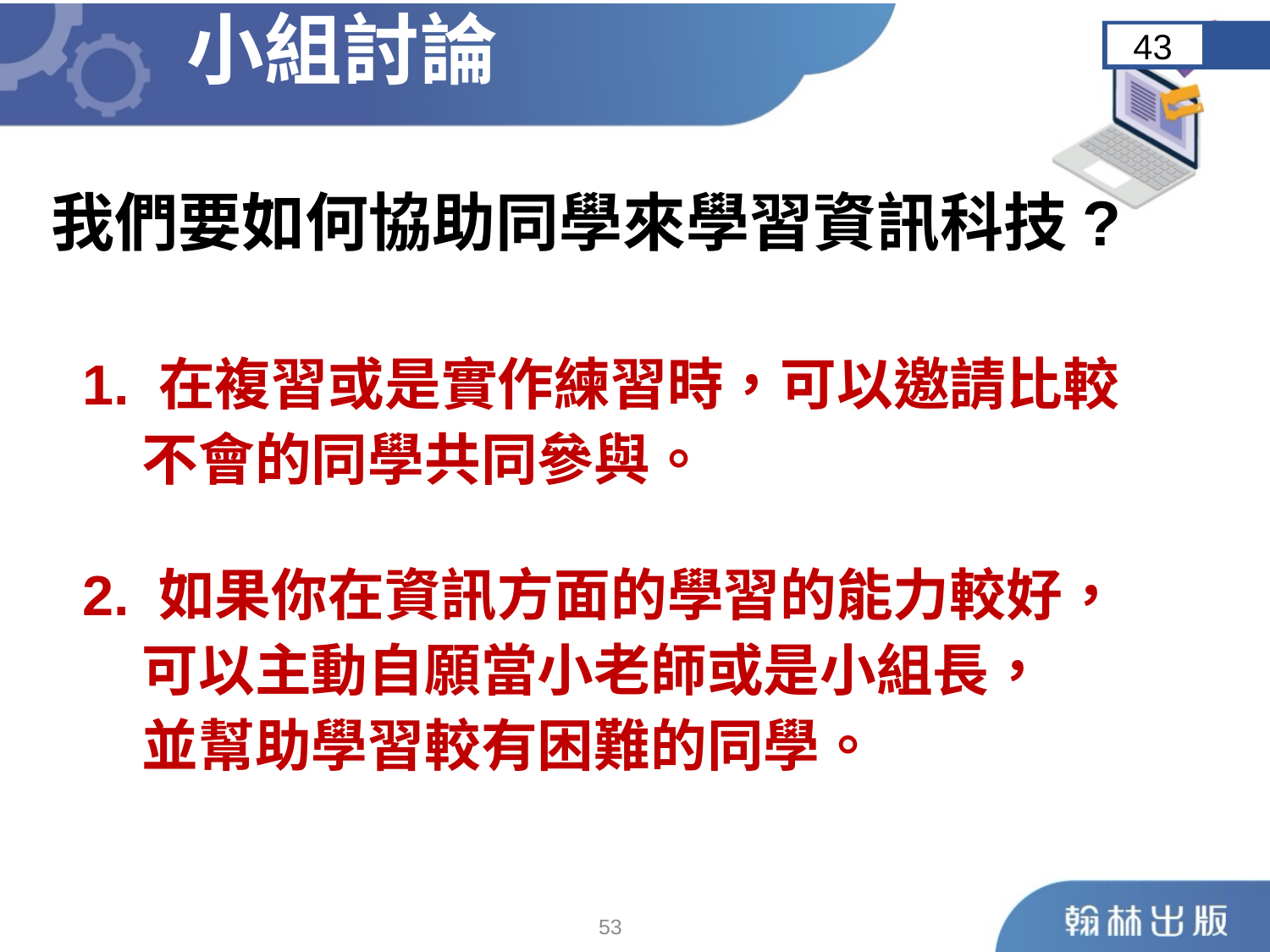

小組討論
43
我們要如何協助同學來學習資訊科技?

  1. 在複習或是實作練習時，可以邀請比較
      不會的同學共同參與。
  2. 如果你在資訊方面的學習的能力較好，
      可以主動自願當小老師或是小組長，
      並幫助學習較有困難的同學。

53